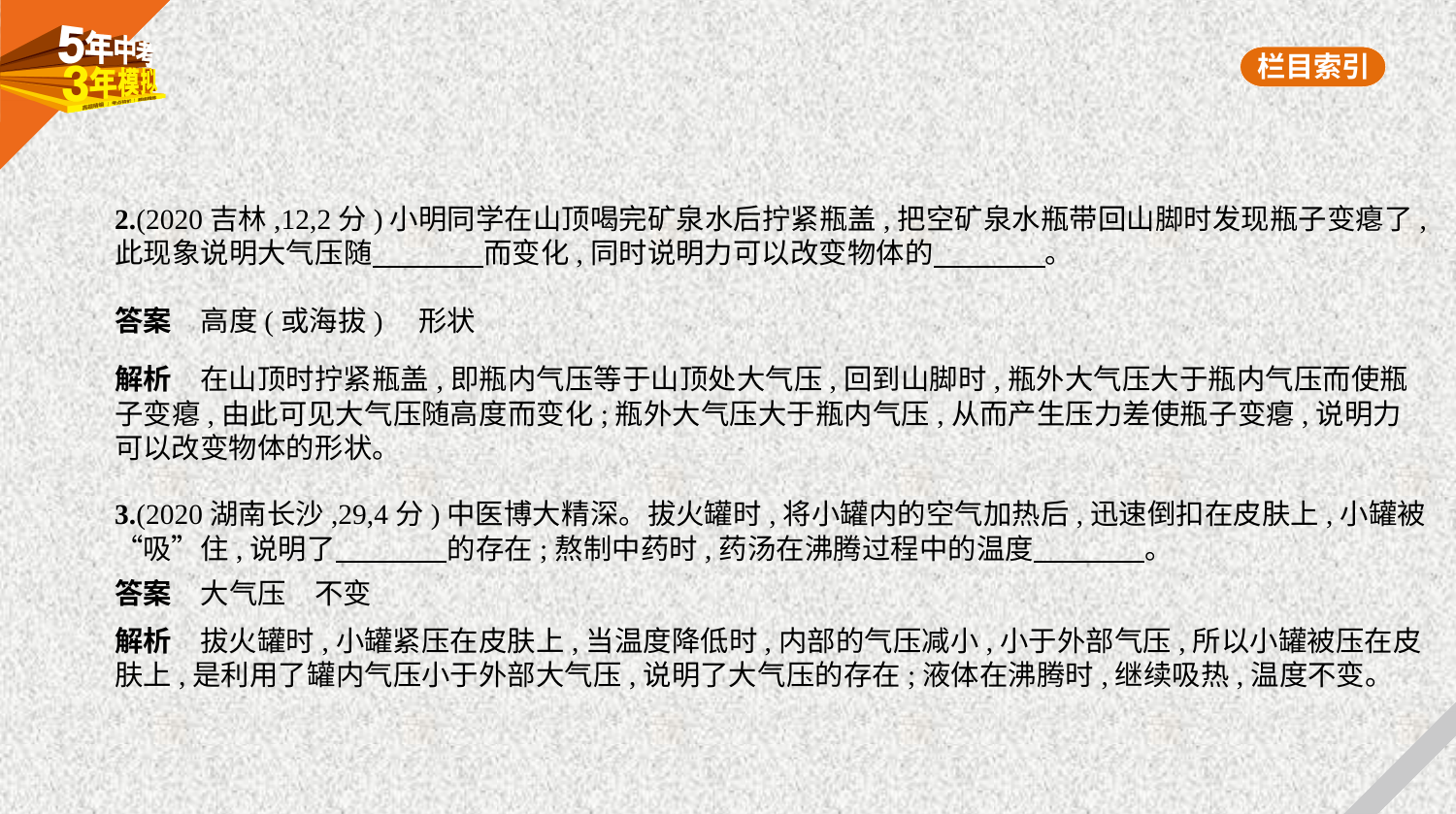

2.(2020吉林,12,2分)小明同学在山顶喝完矿泉水后拧紧瓶盖,把空矿泉水瓶带回山脚时发现瓶子变瘪了,
此现象说明大气压随　　　    而变化,同时说明力可以改变物体的　　　    。
答案　高度(或海拔)　形状
解析　在山顶时拧紧瓶盖,即瓶内气压等于山顶处大气压,回到山脚时,瓶外大气压大于瓶内气压而使瓶
子变瘪,由此可见大气压随高度而变化;瓶外大气压大于瓶内气压,从而产生压力差使瓶子变瘪,说明力
可以改变物体的形状。
3.(2020湖南长沙,29,4分)中医博大精深。拔火罐时,将小罐内的空气加热后,迅速倒扣在皮肤上,小罐被
“吸”住,说明了　　　    的存在;熬制中药时,药汤在沸腾过程中的温度　　　    。
答案　大气压　不变
解析　拔火罐时,小罐紧压在皮肤上,当温度降低时,内部的气压减小,小于外部气压,所以小罐被压在皮
肤上,是利用了罐内气压小于外部大气压,说明了大气压的存在;液体在沸腾时,继续吸热,温度不变。